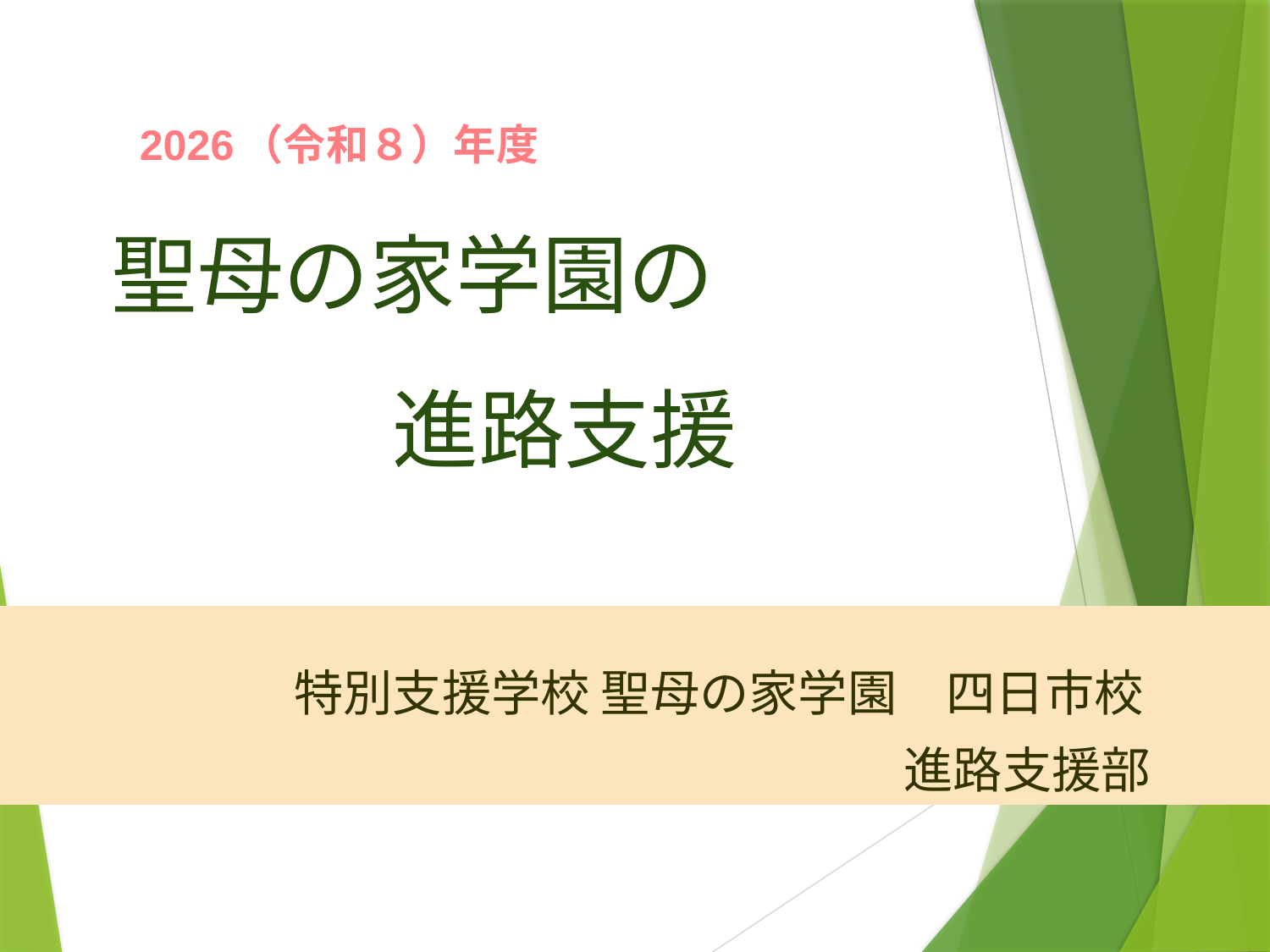

2026（令和８）年度
　聖母の家学園の
　　　　進路支援

　　特別支援学校 聖母の家学園　四日市校
　　　　　　　　　　　　　　 進路支援部